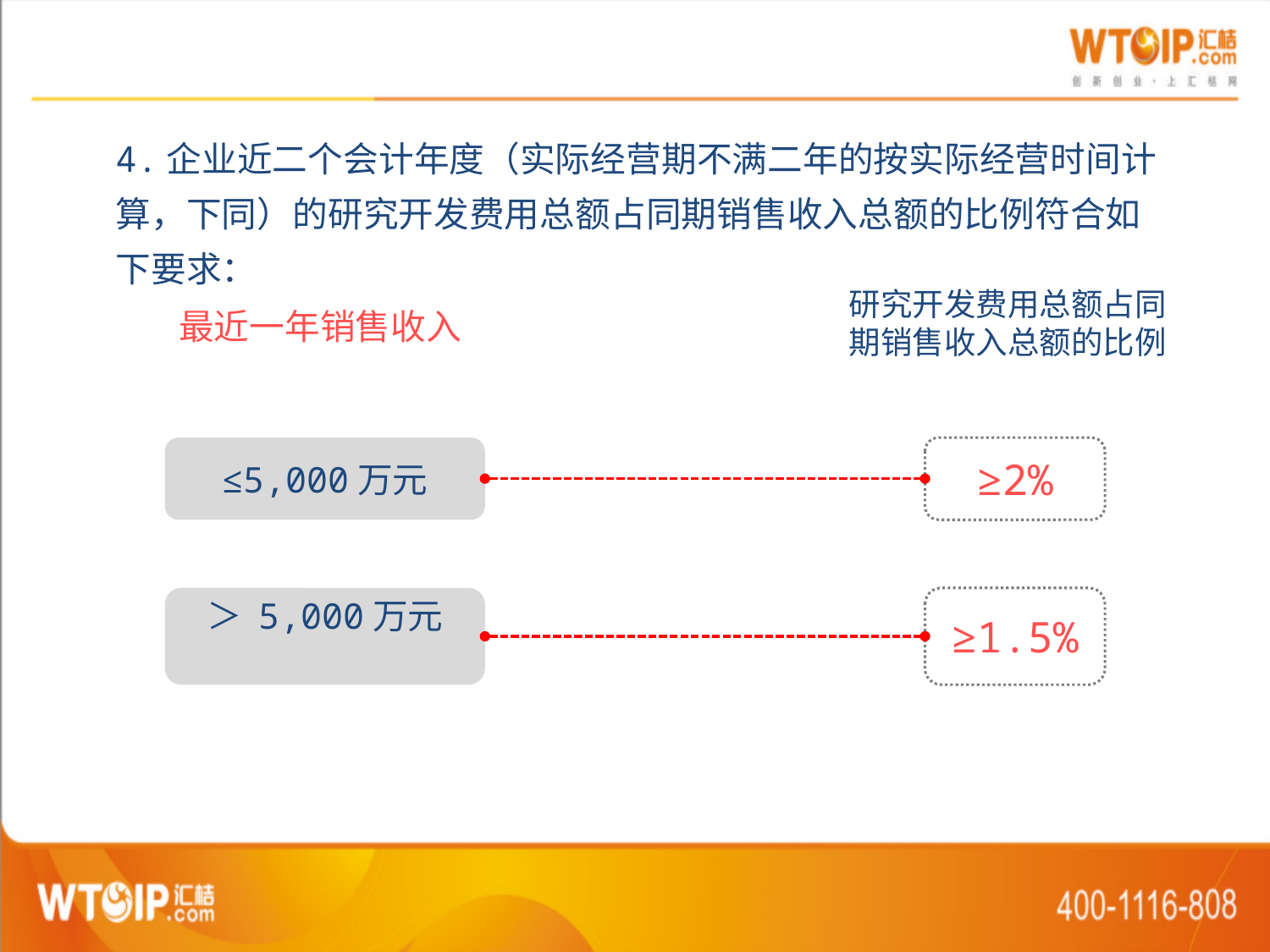

4.企业近二个会计年度（实际经营期不满二年的按实际经营时间计算，下同）的研究开发费用总额占同期销售收入总额的比例符合如下要求：
研究开发费用总额占同期销售收入总额的比例
最近一年销售收入
≥2%
≤5,000万元
≥1.5%
＞ 5,000万元